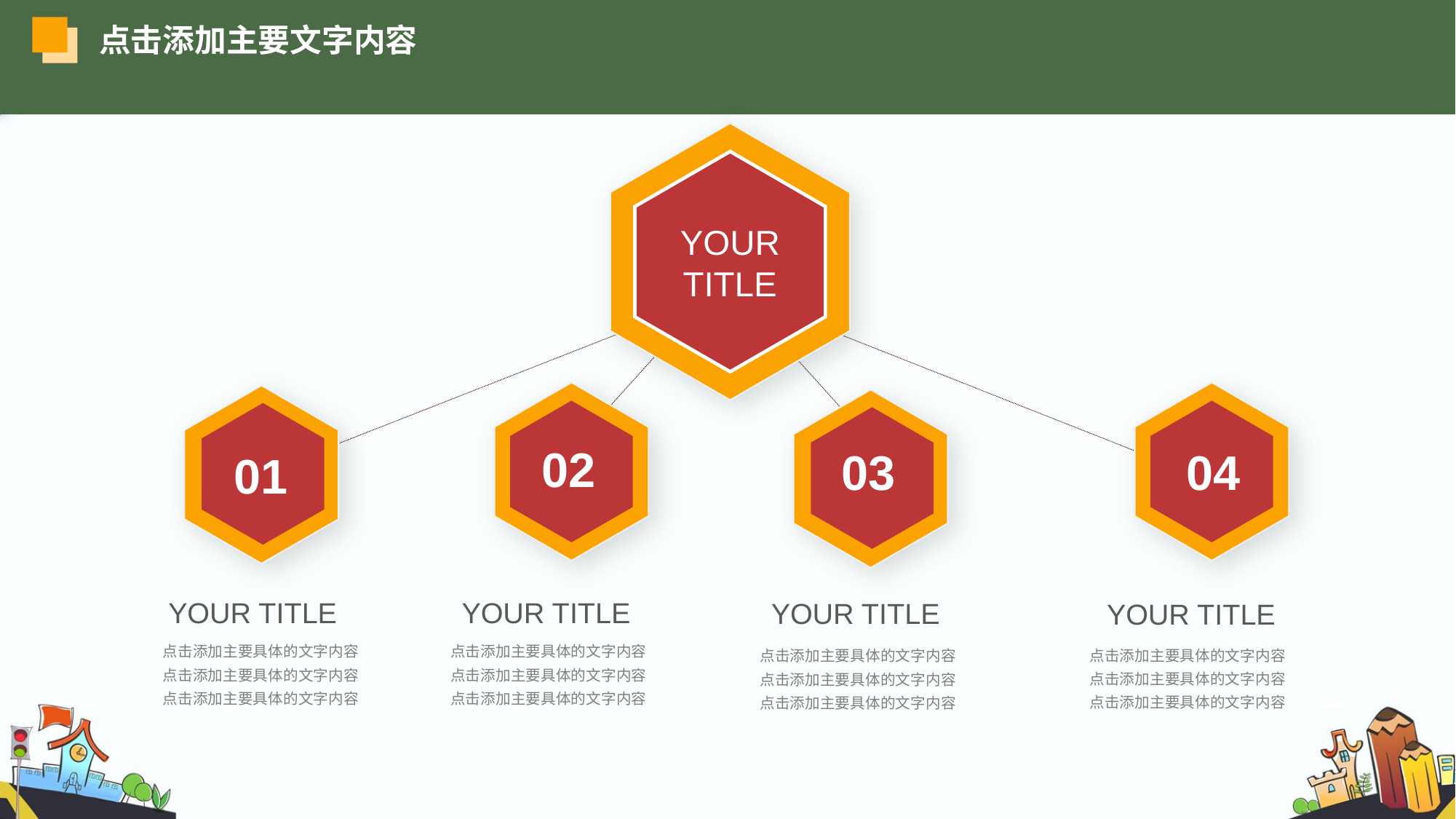

点击添加主要文字内容

YOUR TITLE

02
03
04
01
YOUR TITLE
YOUR TITLE
YOUR TITLE
YOUR TITLE
点击添加主要具体的文字内容
点击添加主要具体的文字内容
点击添加主要具体的文字内容
点击添加主要具体的文字内容
点击添加主要具体的文字内容
点击添加主要具体的文字内容
点击添加主要具体的文字内容
点击添加主要具体的文字内容
点击添加主要具体的文字内容
点击添加主要具体的文字内容
点击添加主要具体的文字内容
点击添加主要具体的文字内容